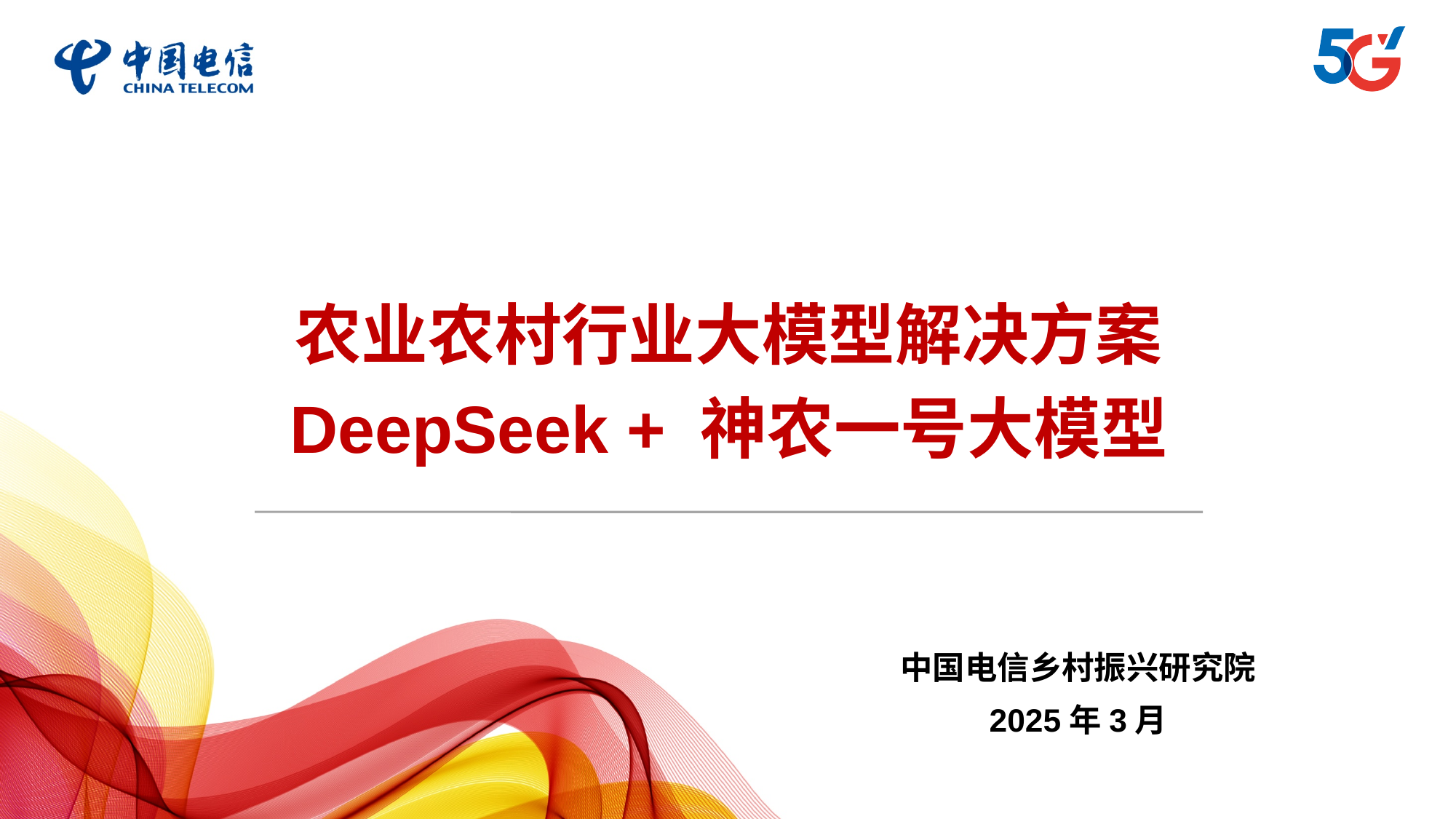

农业农村行业大模型解决方案
DeepSeek + 神农一号大模型

中国电信乡村振兴研究院
2025年3月